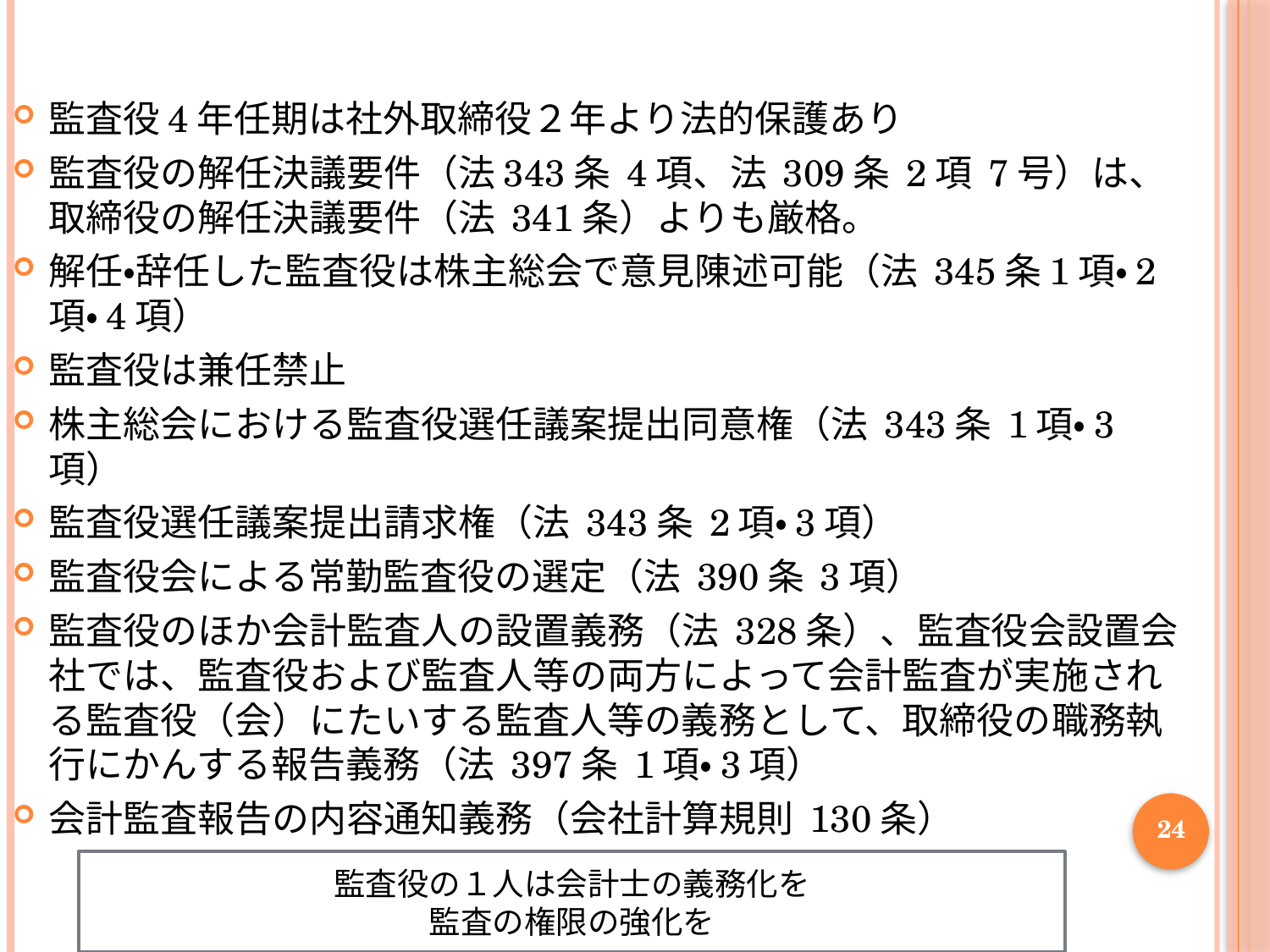

#
監査役4年任期は社外取締役２年より法的保護あり
監査役の解任決議要件（法343条 4項、法 309条 2項 7号）は、取締役の解任決議要件（法 341条）よりも厳格。
解任・辞任した監査役は株主総会で意見陳述可能（法 345条1項・2項・4項）
監査役は兼任禁止
株主総会における監査役選任議案提出同意権（法 343条 1項・3項）
監査役選任議案提出請求権（法 343条 2項・3項）
監査役会による常勤監査役の選定（法 390条 3項）
監査役のほか会計監査人の設置義務（法 328条）、監査役会設置会社では、監査役および監査人等の両方によって会計監査が実施される監査役（会）にたいする監査人等の義務として、取締役の職務執行にかんする報告義務（法 397条 1項・3項）
会計監査報告の内容通知義務（会社計算規則 130条）

24
監査役の１人は会計士の義務化を
監査の権限の強化を